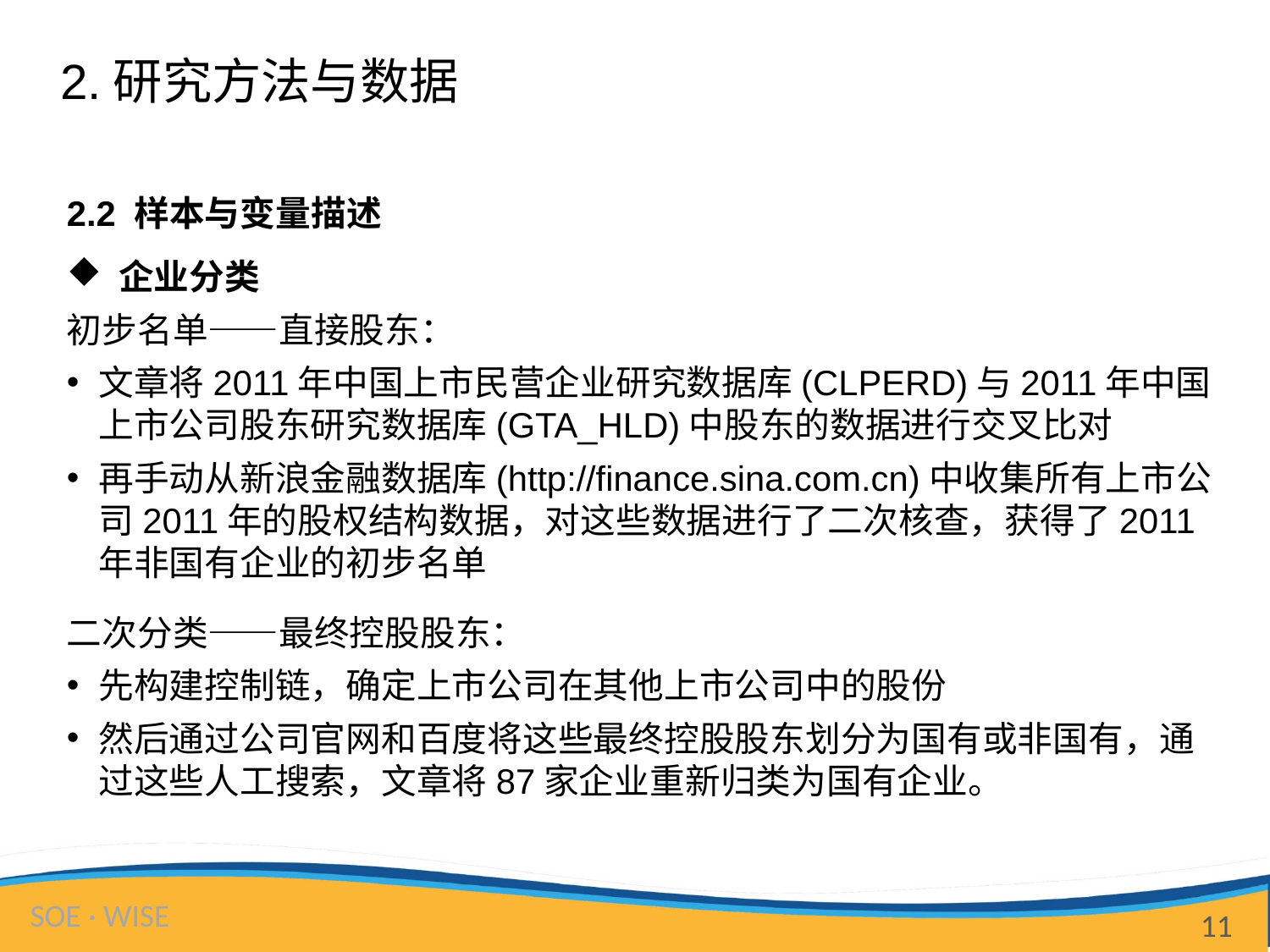

# 2.研究方法与数据
2.2 样本与变量描述
 企业分类
初步名单——直接股东：
文章将2011年中国上市民营企业研究数据库(CLPERD)与2011年中国上市公司股东研究数据库(GTA_HLD)中股东的数据进行交叉比对
再手动从新浪金融数据库(http://finance.sina.com.cn)中收集所有上市公司2011年的股权结构数据，对这些数据进行了二次核查，获得了2011年非国有企业的初步名单

二次分类——最终控股股东：
先构建控制链，确定上市公司在其他上市公司中的股份
然后通过公司官网和百度将这些最终控股股东划分为国有或非国有，通过这些人工搜索，文章将87家企业重新归类为国有企业。